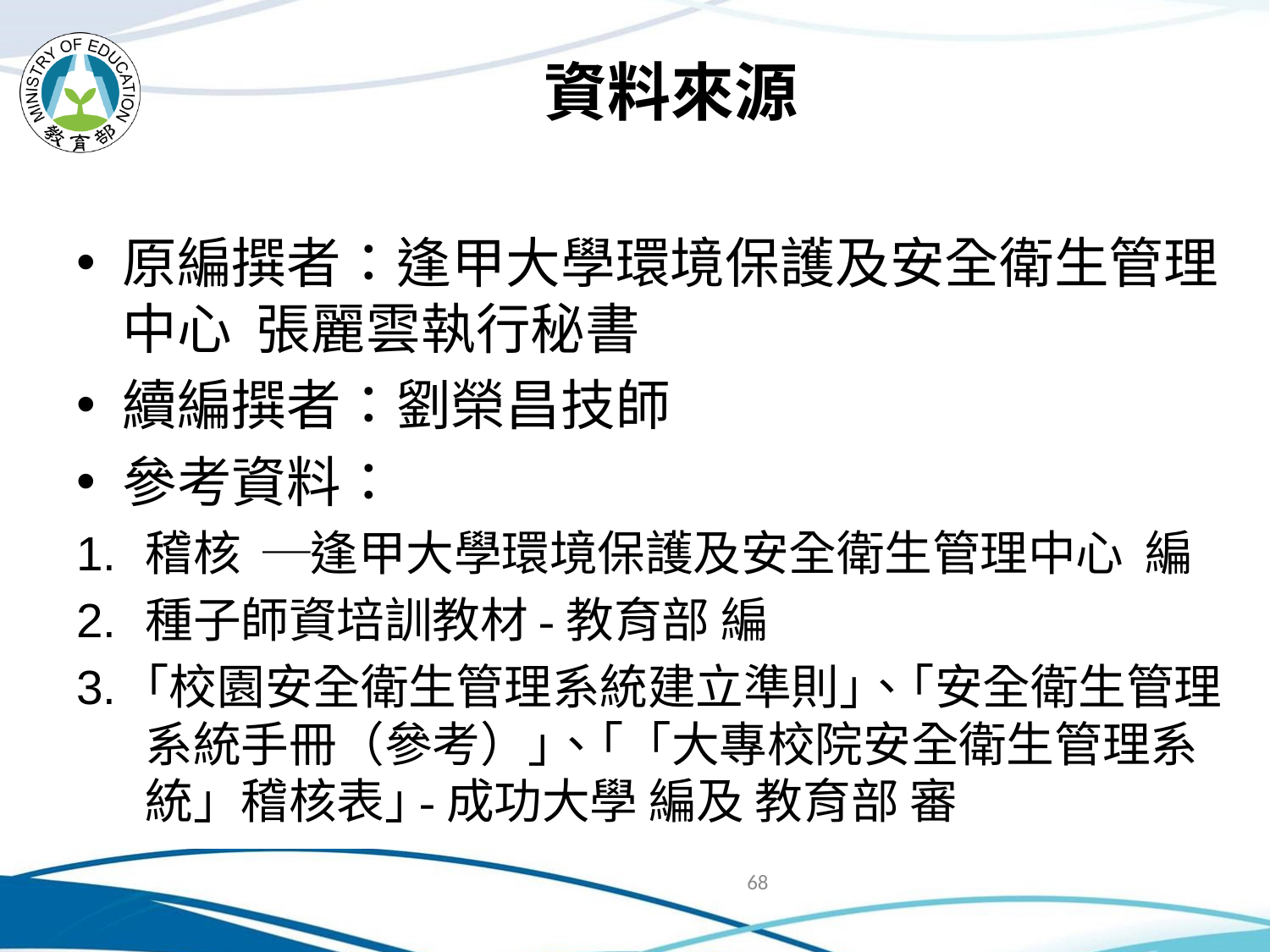

# 資料來源
原編撰者：逢甲大學環境保護及安全衛生管理中心  張麗雲執行秘書
續編撰者：劉榮昌技師
參考資料：
稽核  ─逢甲大學環境保護及安全衛生管理中心  編
種子師資培訓教材-教育部 編
｢校園安全衛生管理系統建立準則｣、｢安全衛生管理系統手冊（參考）｣、｢「大專校院安全衛生管理系統」稽核表｣-成功大學 編及 教育部 審

68